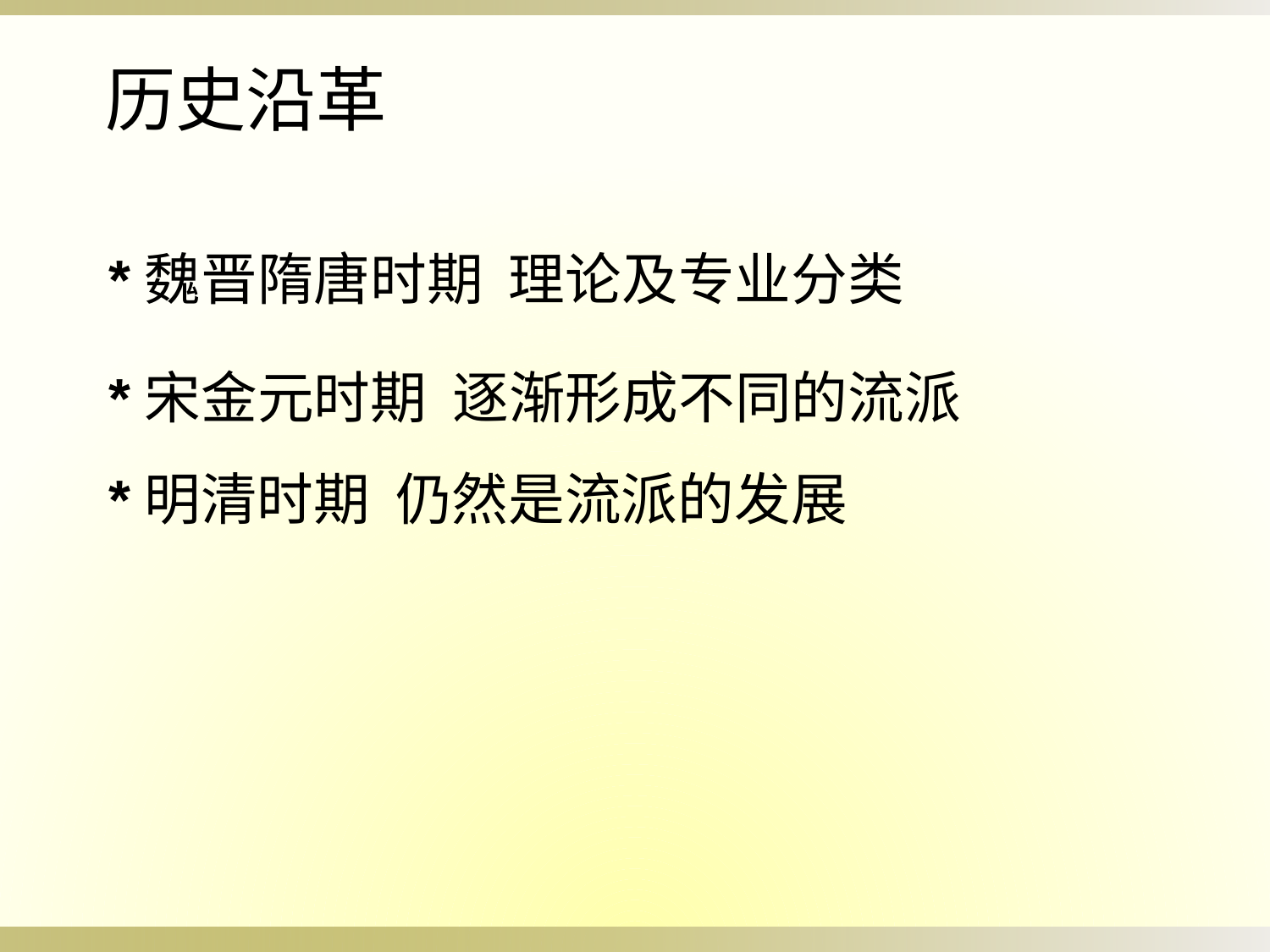

历史沿革
*魏晋隋唐时期  理论及专业分类
*宋金元时期  逐渐形成不同的流派
*明清时期  仍然是流派的发展